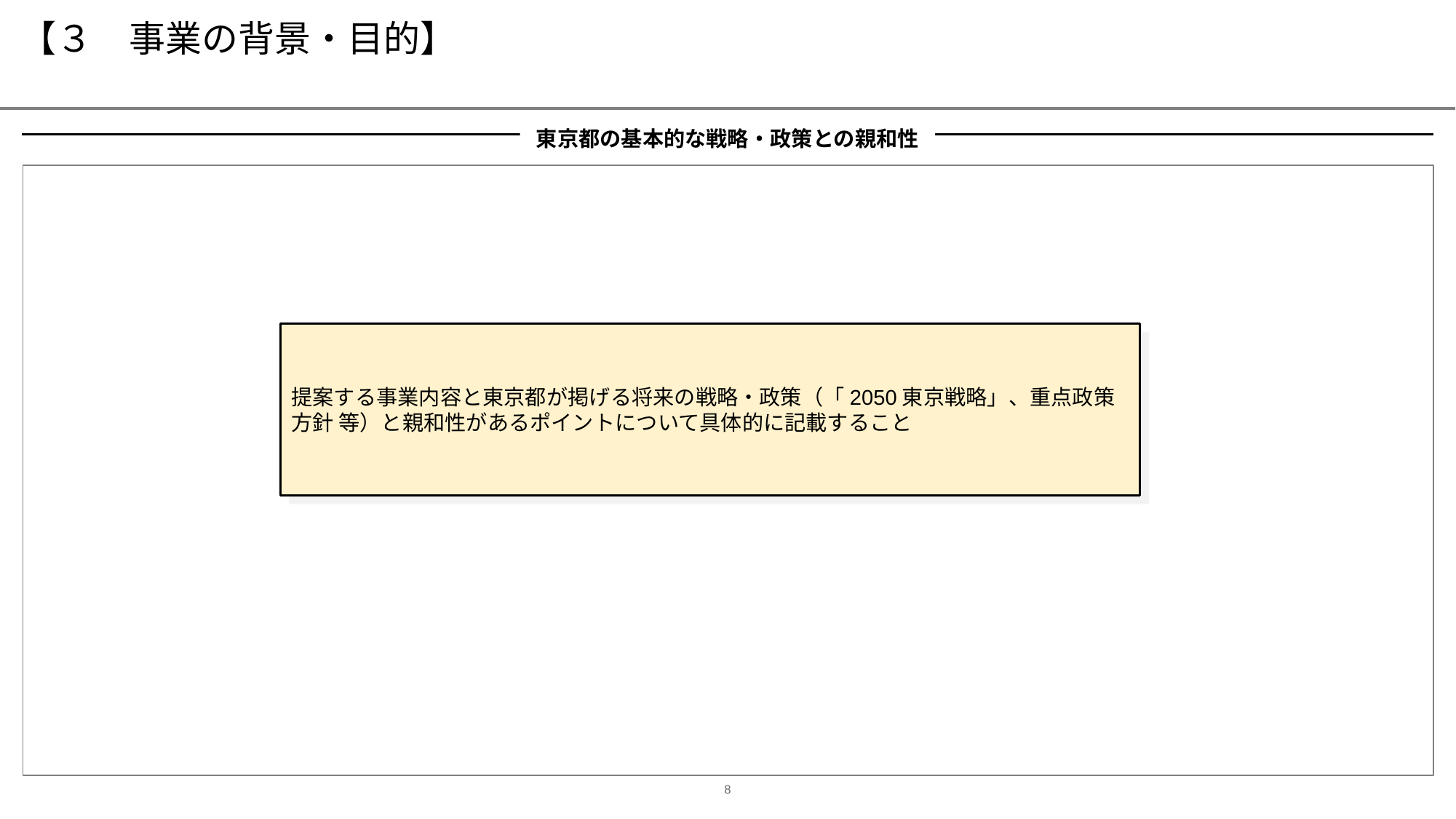

# 【３　事業の背景・目的】
東京都の基本的な戦略・政策との親和性
“
提案する事業内容と東京都が掲げる将来の戦略・政策（「2050東京戦略」、重点政策方針 等）と親和性があるポイントについて具体的に記載すること